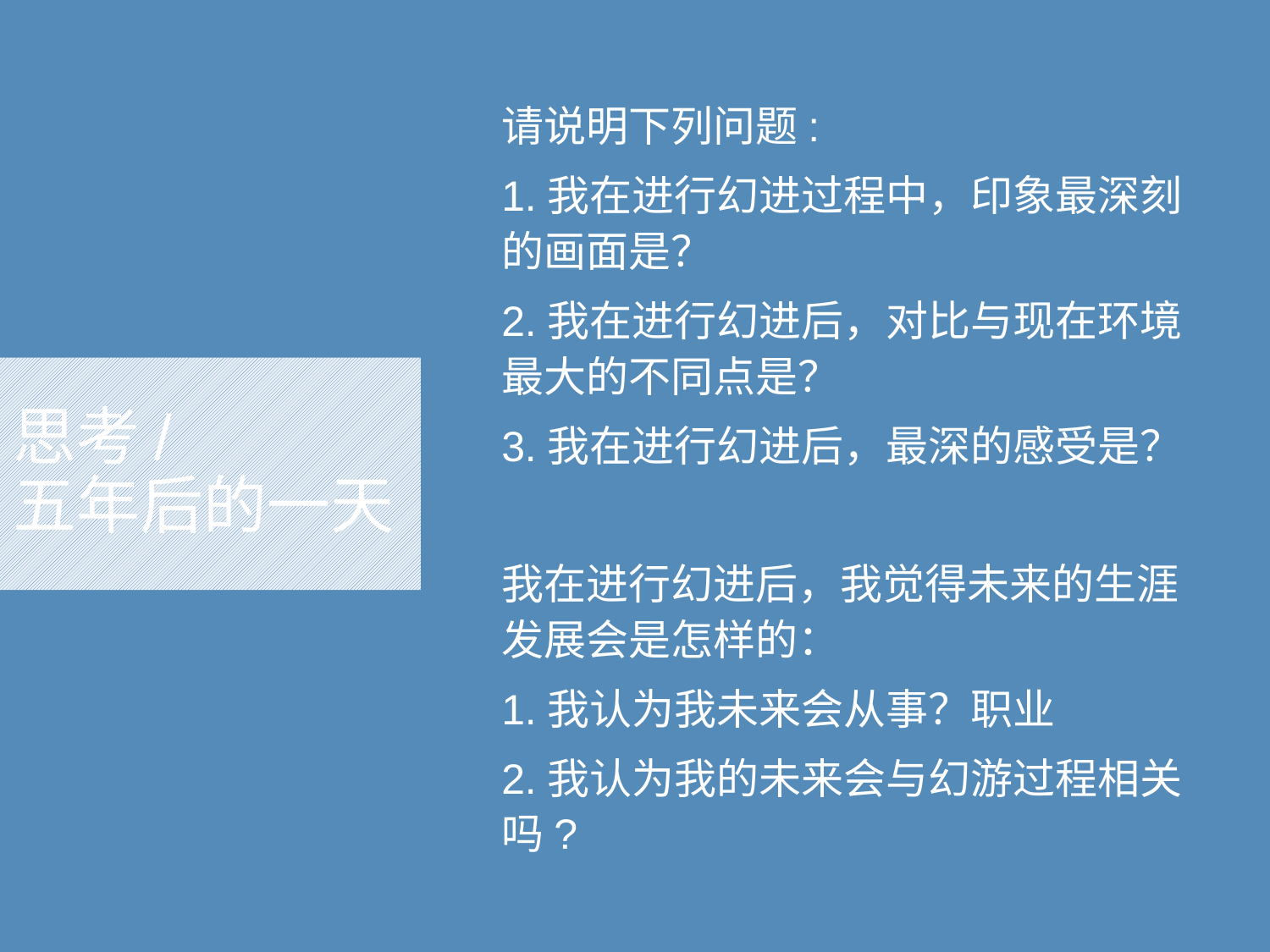

请说明下列问题:
1.我在进行幻进过程中，印象最深刻的画面是？
2.我在进行幻进后，对比与现在环境最大的不同点是？
3.我在进行幻进后，最深的感受是？

我在进行幻进后，我觉得未来的生涯发展会是怎样的：
1.我认为我未来会从事？职业
2.我认为我的未来会与幻游过程相关吗?
# 思考/ 五年后的一天